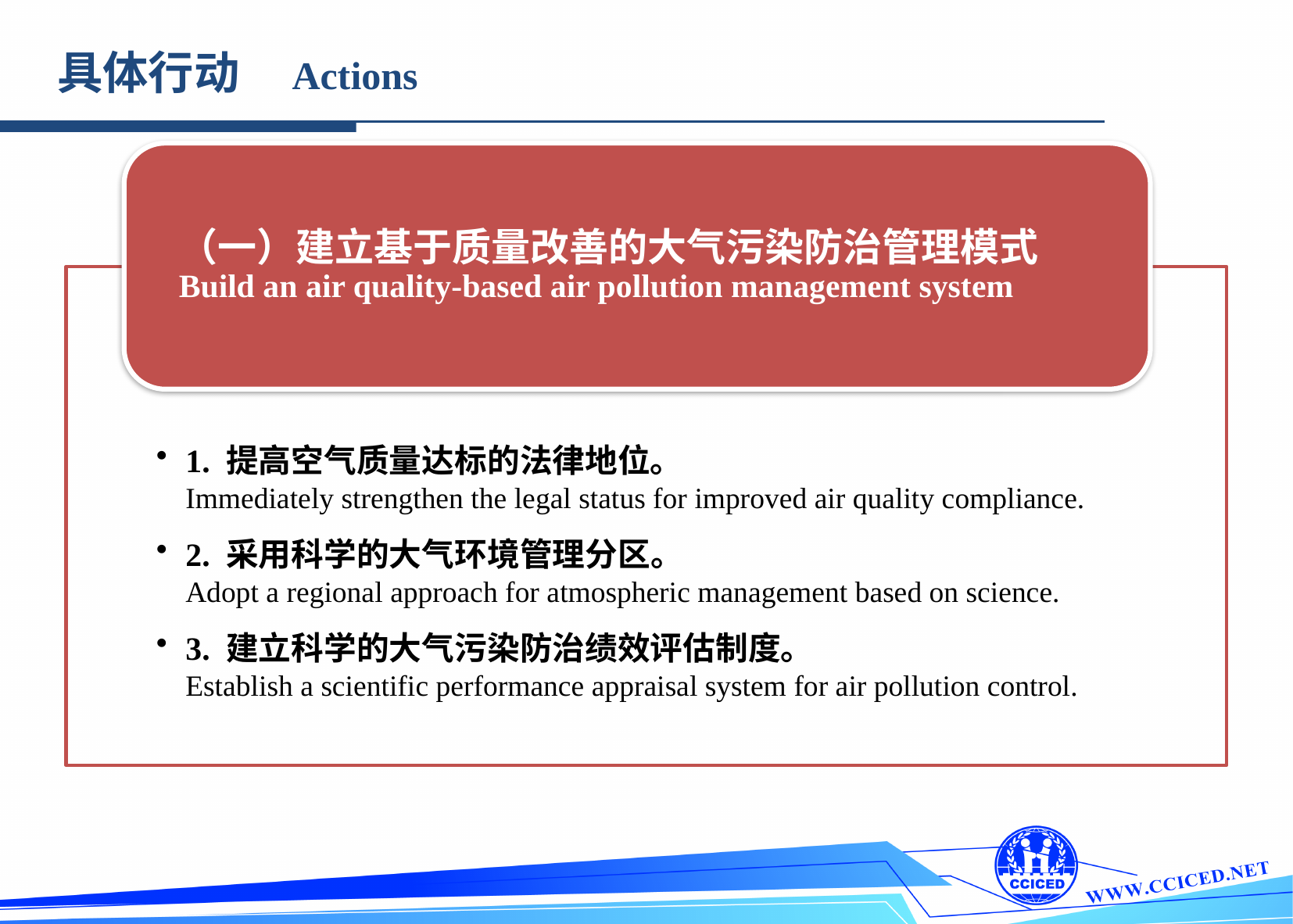

具体行动    Actions
1. 提高空气质量达标的法律地位。
Immediately strengthen the legal status for improved air quality compliance.
2. 采用科学的大气环境管理分区。
Adopt a regional approach for atmospheric management based on science.
3. 建立科学的大气污染防治绩效评估制度。
Establish a scientific performance appraisal system for air pollution control.
（一）建立基于质量改善的大气污染防治管理模式
Build an air quality-based air pollution management system